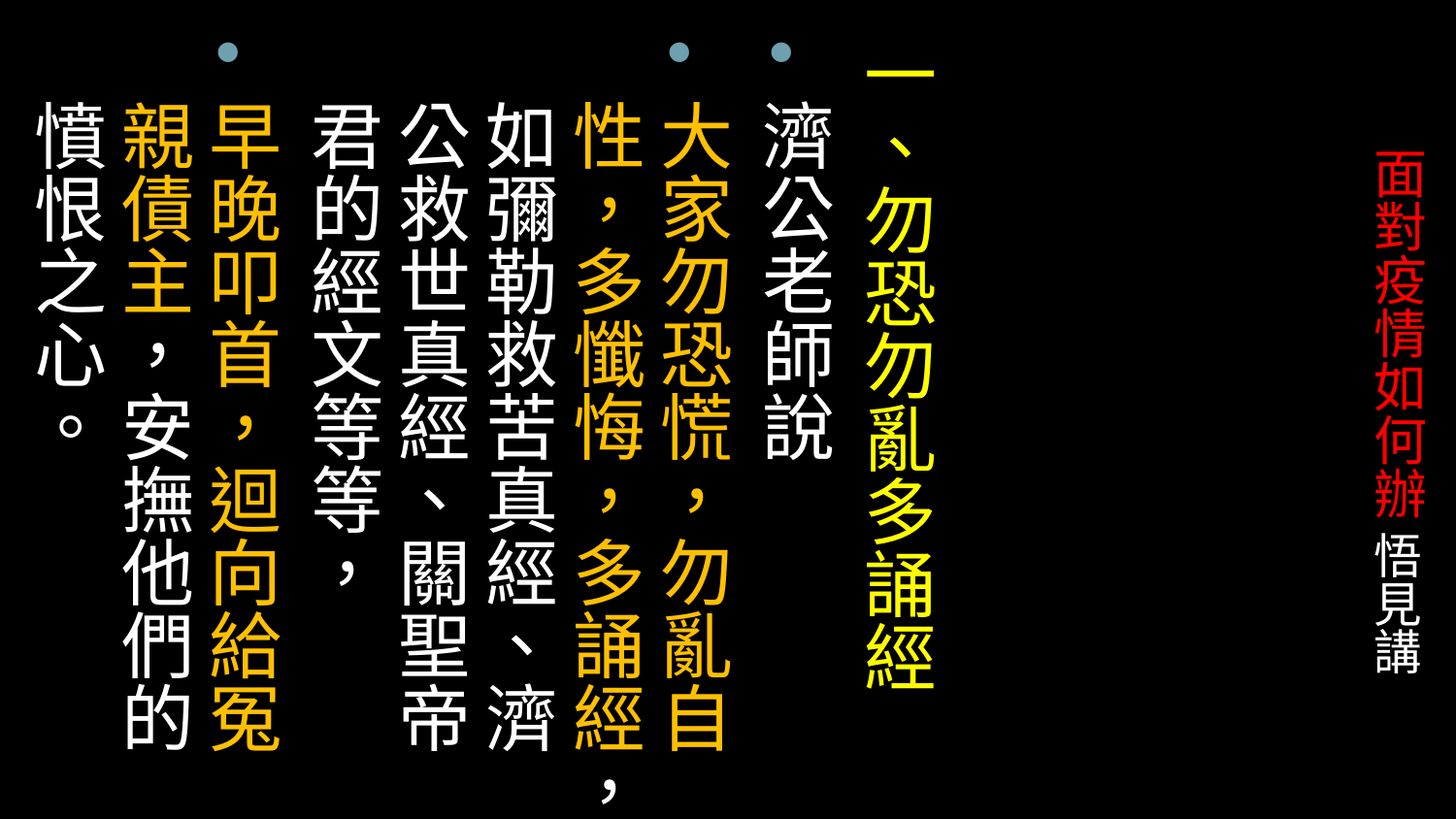

一、勿恐勿亂多誦經
濟公老師說
大家勿恐慌，勿亂自性，多懺悔，多誦經，如彌勒救苦真經、濟公救世真經、關聖帝君的經文等等，
早晚叩首，迴向給冤親債主，安撫他們的憤恨之心。
# 面對疫情如何辦 悟見講